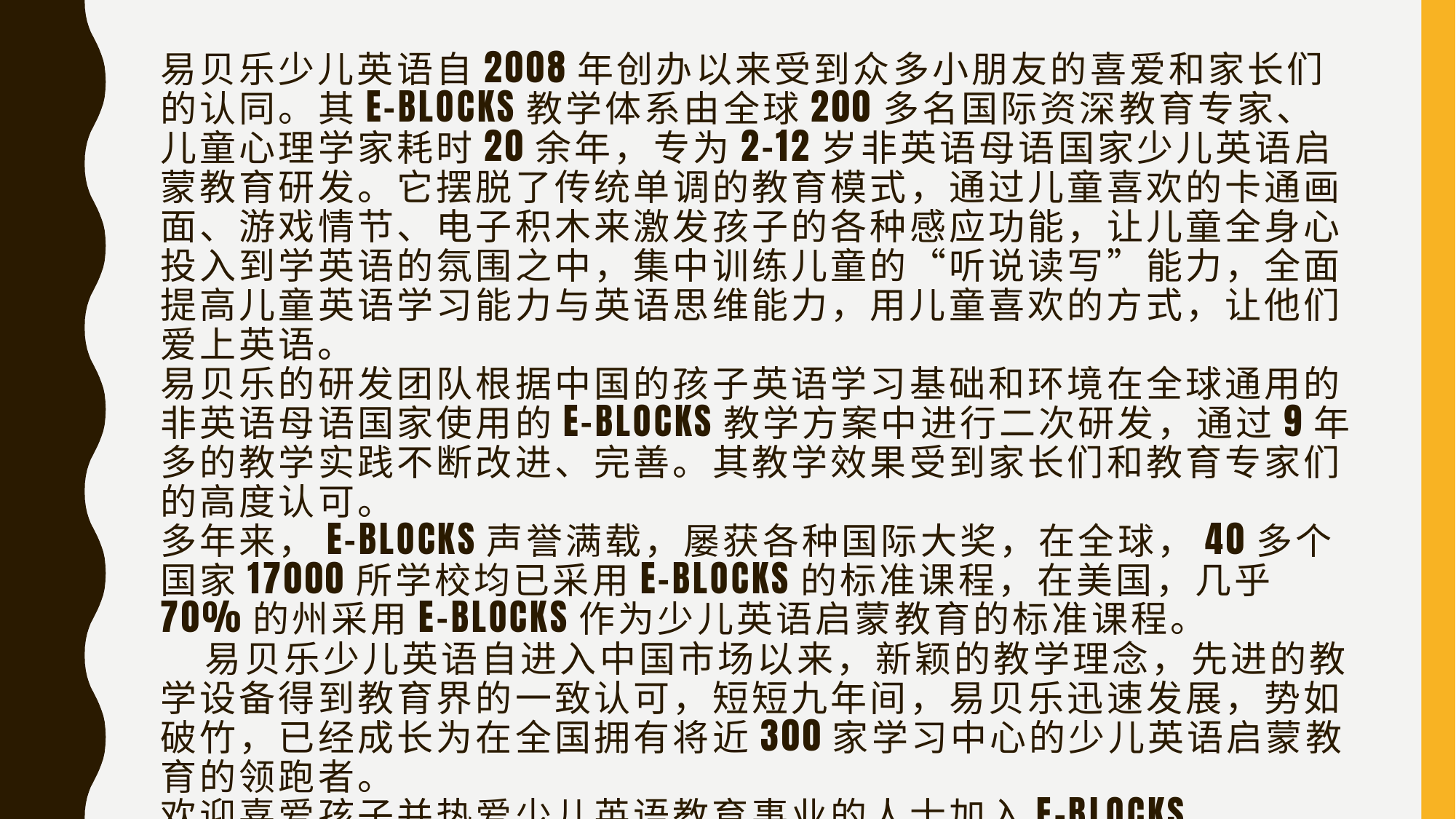

# 易贝乐少儿英语自2008年创办以来受到众多小朋友的喜爱和家长们的认同。其E-Blocks教学体系由全球200多名国际资深教育专家、儿童心理学家耗时20余年，专为2-12岁非英语母语国家少儿英语启蒙教育研发。它摆脱了传统单调的教育模式，通过儿童喜欢的卡通画面、游戏情节、电子积木来激发孩子的各种感应功能，让儿童全身心投入到学英语的氛围之中，集中训练儿童的“听说读写”能力，全面提高儿童英语学习能力与英语思维能力，用儿童喜欢的方式，让他们爱上英语。 易贝乐的研发团队根据中国的孩子英语学习基础和环境在全球通用的非英语母语国家使用的E-Blocks教学方案中进行二次研发，通过9年多的教学实践不断改进、完善。其教学效果受到家长们和教育专家们的高度认可。 多年来，E-Blocks声誉满载，屡获各种国际大奖，在全球，40多个国家17000所学校均已采用E-Blocks的标准课程，在美国，几乎70%的州采用E-Blocks作为少儿英语启蒙教育的标准课程。  易贝乐少儿英语自进入中国市场以来，新颖的教学理念，先进的教学设备得到教育界的一致认可，短短九年间，易贝乐迅速发展，势如破竹，已经成长为在全国拥有将近300家学习中心的少儿英语启蒙教育的领跑者。 欢迎喜爱孩子并热爱少儿英语教育事业的人士加入E-Blocks。